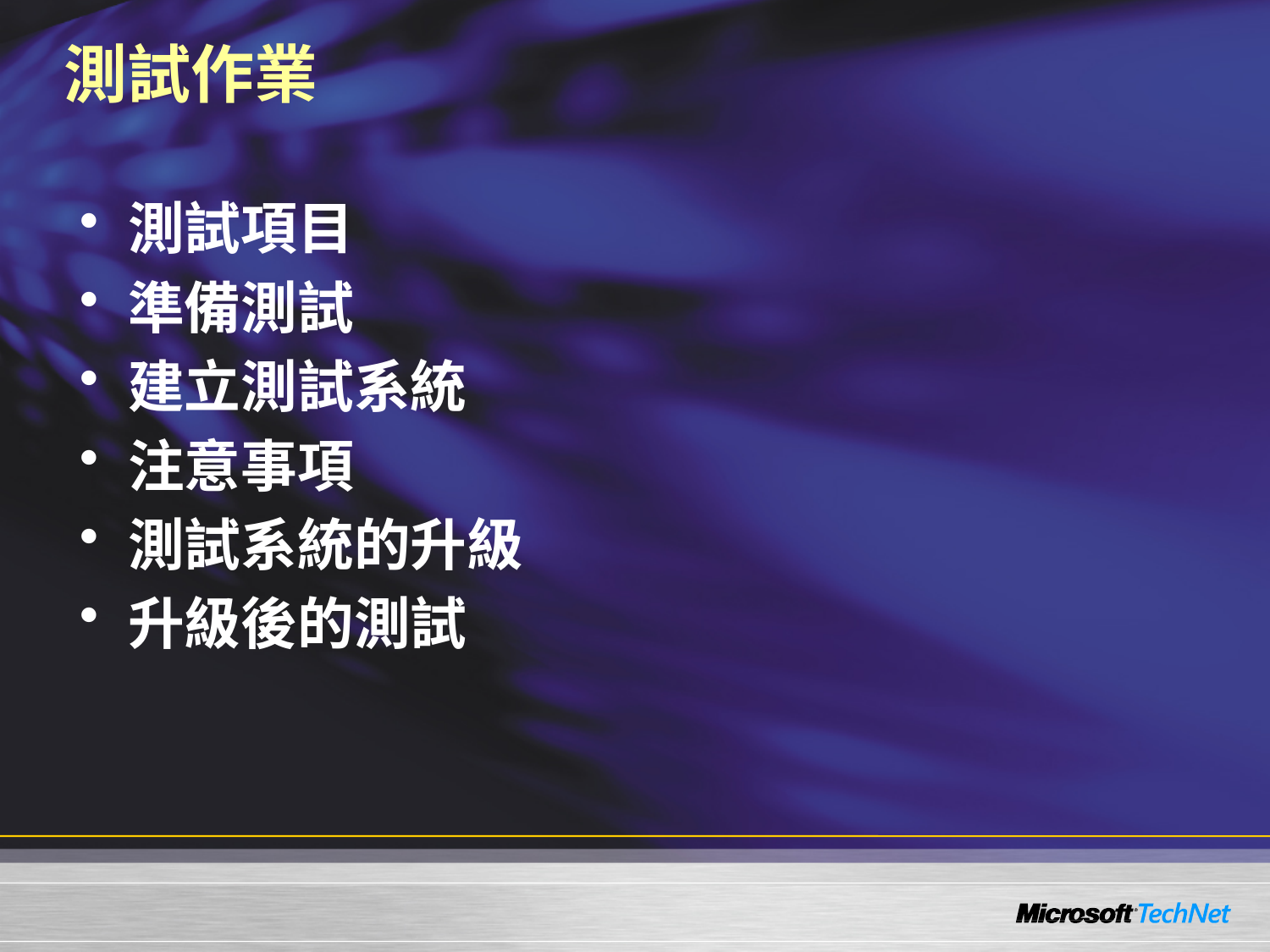

# 測試作業
測試項目
準備測試
建立測試系統
注意事項
測試系統的升級
升級後的測試